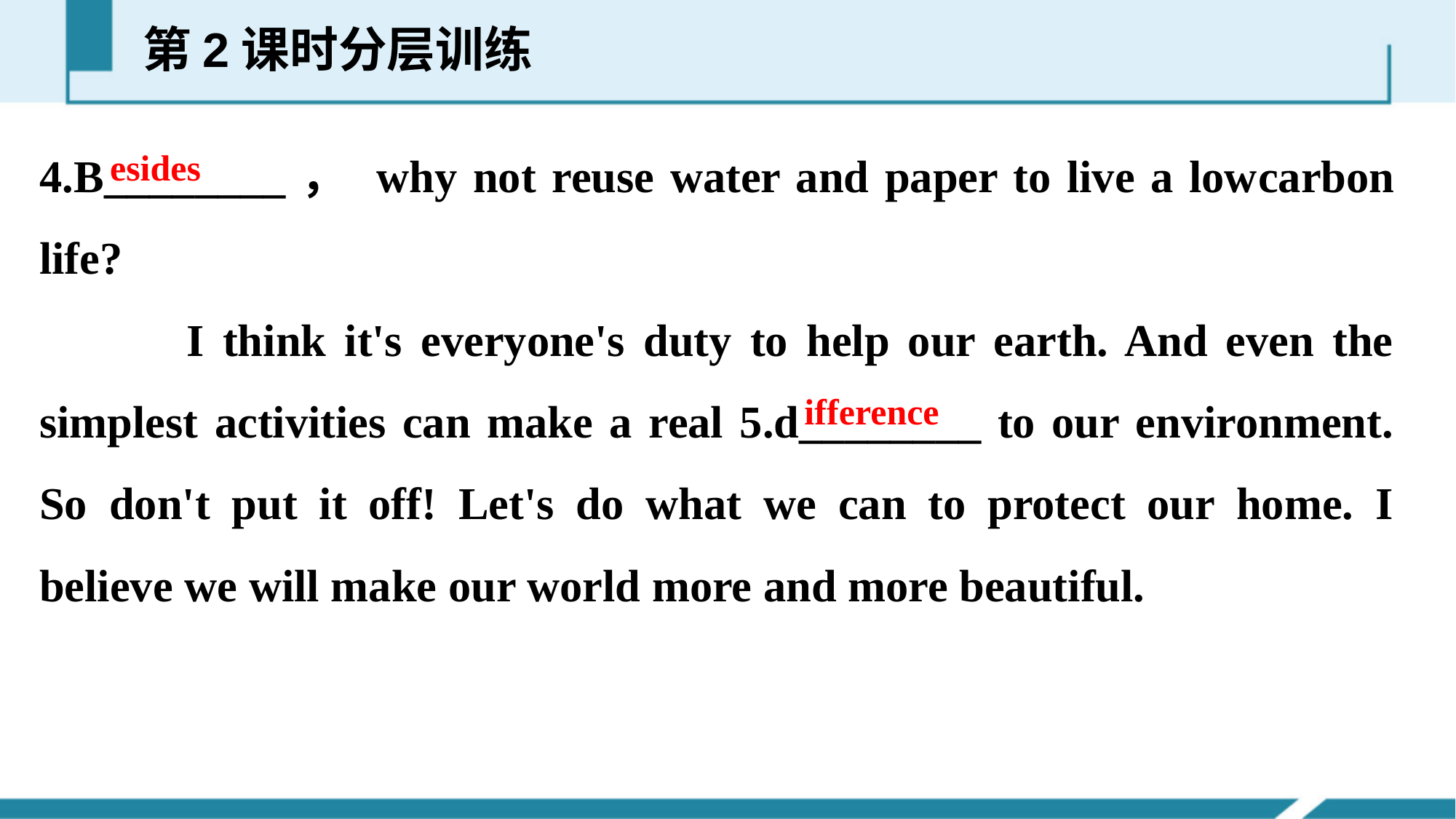

第2课时分层训练
4.B________， why not reuse water and paper to live a low­carbon life?
        I think it's everyone's duty to help our earth. And even the simplest activities can make a real 5.d________ to our environment. So don't put it off! Let's do what we can to protect our home. I believe we will make our world more and more beautiful.
esides
ifference